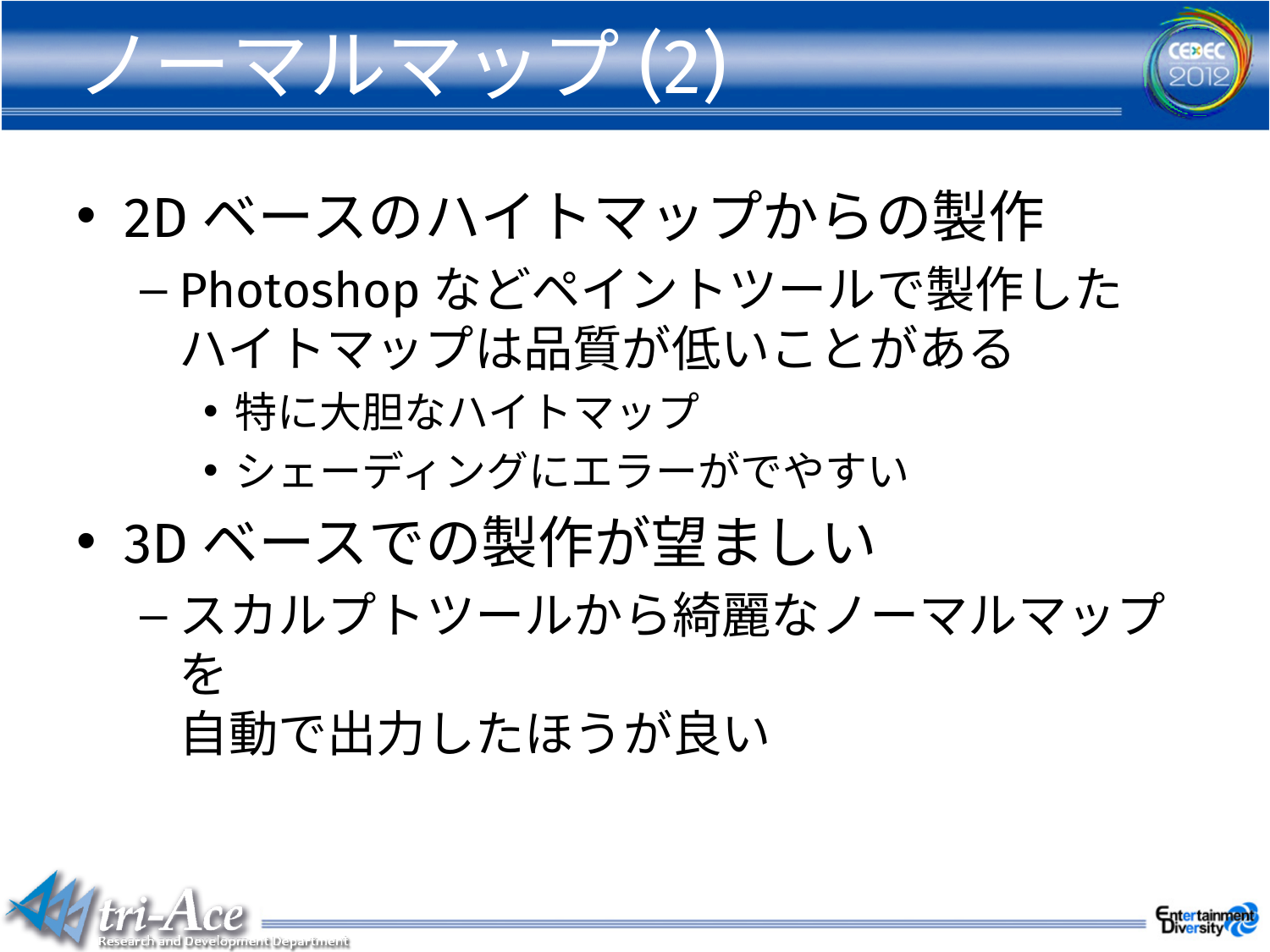

# ノーマルマップ(2)
2Dベースのハイトマップからの製作
Photoshopなどペイントツールで製作した
ハイトマップは品質が低いことがある
特に大胆なハイトマップ
シェーディングにエラーがでやすい
3Dベースでの製作が望ましい
スカルプトツールから綺麗なノーマルマップを
自動で出力したほうが良い